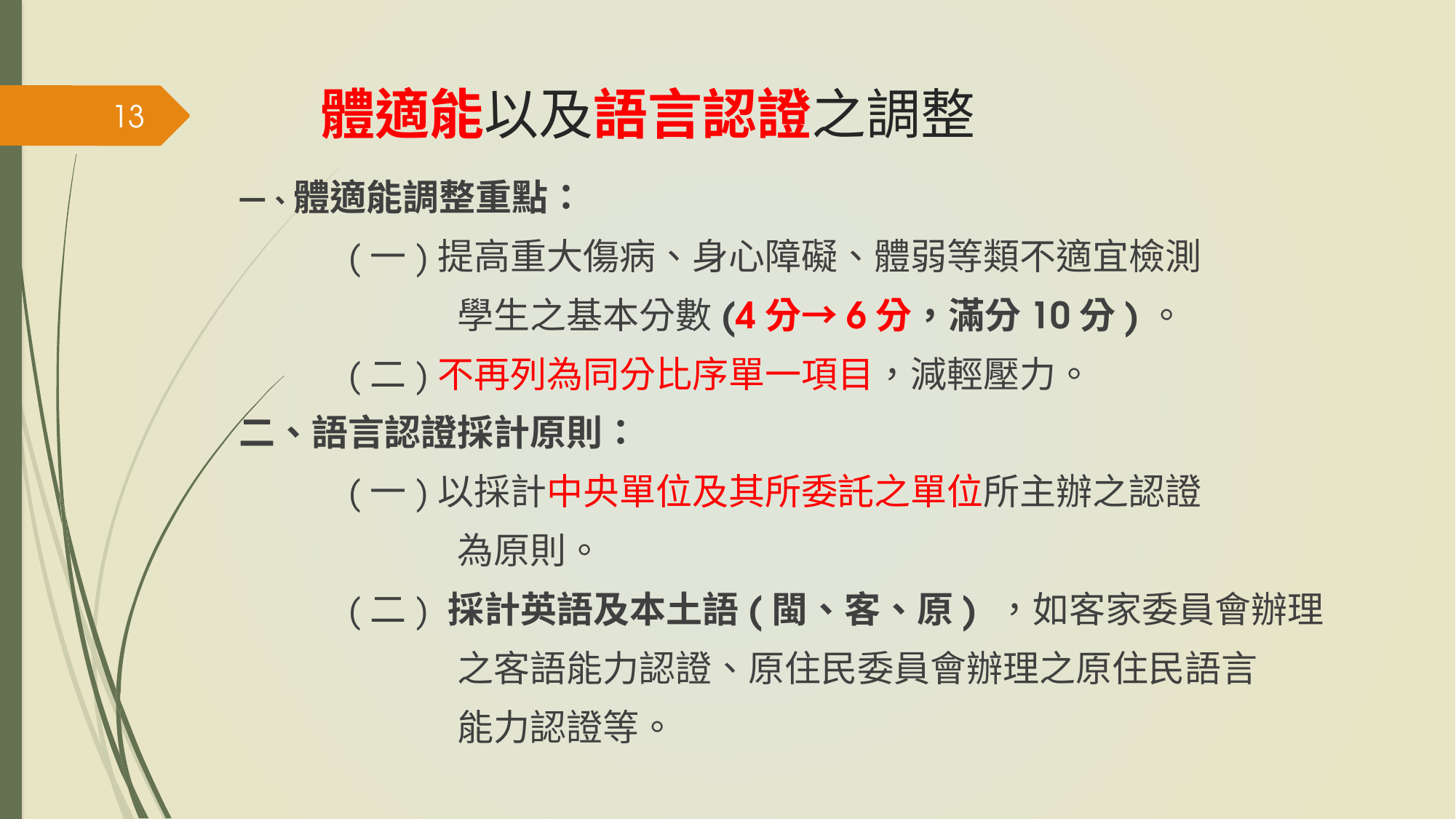

# 體適能以及語言認證之調整
13
一、體適能調整重點：
	(一)提高重大傷病、身心障礙、體弱等類不適宜檢測
		學生之基本分數(4分→6分，滿分10分)。
	(二)不再列為同分比序單一項目，減輕壓力。
二、語言認證採計原則：
	(一)以採計中央單位及其所委託之單位所主辦之認證
		為原則。
	(二) 採計英語及本土語(閩、客、原) ，如客家委員會辦理
		之客語能力認證、原住民委員會辦理之原住民語言
		能力認證等。